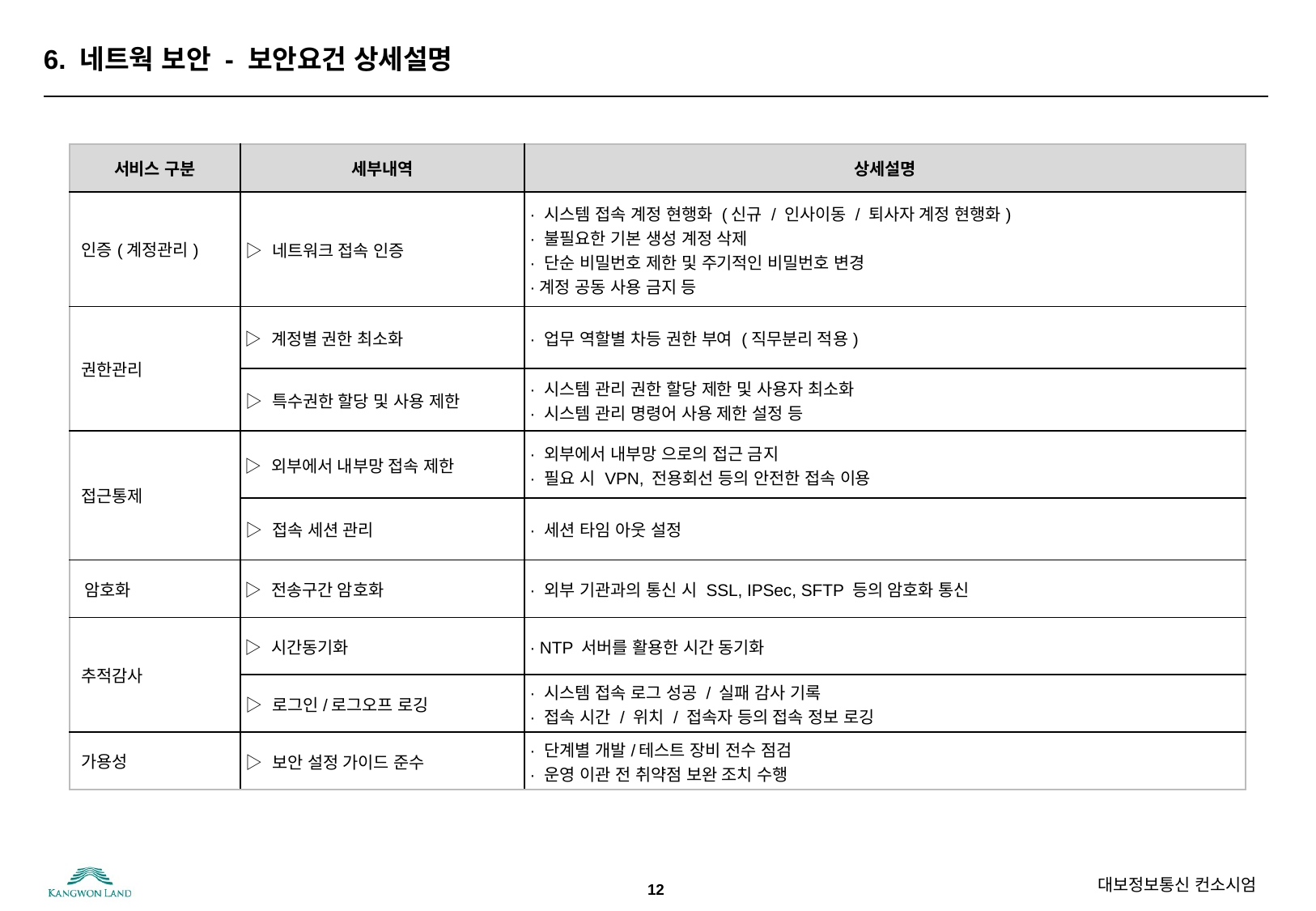

6. 네트웍 보안 - 보안요건 상세설명
| 서비스 구분 | 세부내역 | 상세설명 |
| --- | --- | --- |
| 인증(계정관리) | ▷ 네트워크 접속 인증 | ∙ 시스템 접속 계정 현행화 (신규 / 인사이동 / 퇴사자 계정 현행화) ∙ 불필요한 기본 생성 계정 삭제 ∙ 단순 비밀번호 제한 및 주기적인 비밀번호 변경 ∙ 계정 공동 사용 금지 등 |
| 권한관리 | ▷ 계정별 권한 최소화 | ∙ 업무 역할별 차등 권한 부여 (직무분리 적용) |
|  | ▷ 특수권한 할당 및 사용 제한 | ∙ 시스템 관리 권한 할당 제한 및 사용자 최소화 ∙ 시스템 관리 명령어 사용 제한 설정 등 |
| 접근통제 | ▷ 외부에서 내부망 접속 제한 | ∙ 외부에서 내부망 으로의 접근 금지 ∙ 필요 시 VPN, 전용회선 등의 안전한 접속 이용 |
|  | ▷ 접속 세션 관리 | ∙ 세션 타임 아웃 설정 |
| 암호화 | ▷ 전송구간 암호화 | ∙ 외부 기관과의 통신 시 SSL, IPSec, SFTP 등의 암호화 통신 |
| 추적감사 | ▷ 시간동기화 | ∙ NTP 서버를 활용한 시간 동기화 |
|  | ▷ 로그인/로그오프 로깅 | ∙ 시스템 접속 로그 성공 / 실패 감사 기록 ∙ 접속 시간 / 위치 / 접속자 등의 접속 정보 로깅 |
| 가용성 | ▷ 보안 설정 가이드 준수 | ∙ 단계별 개발/테스트 장비 전수 점검 ∙ 운영 이관 전 취약점 보완 조치 수행 |
12